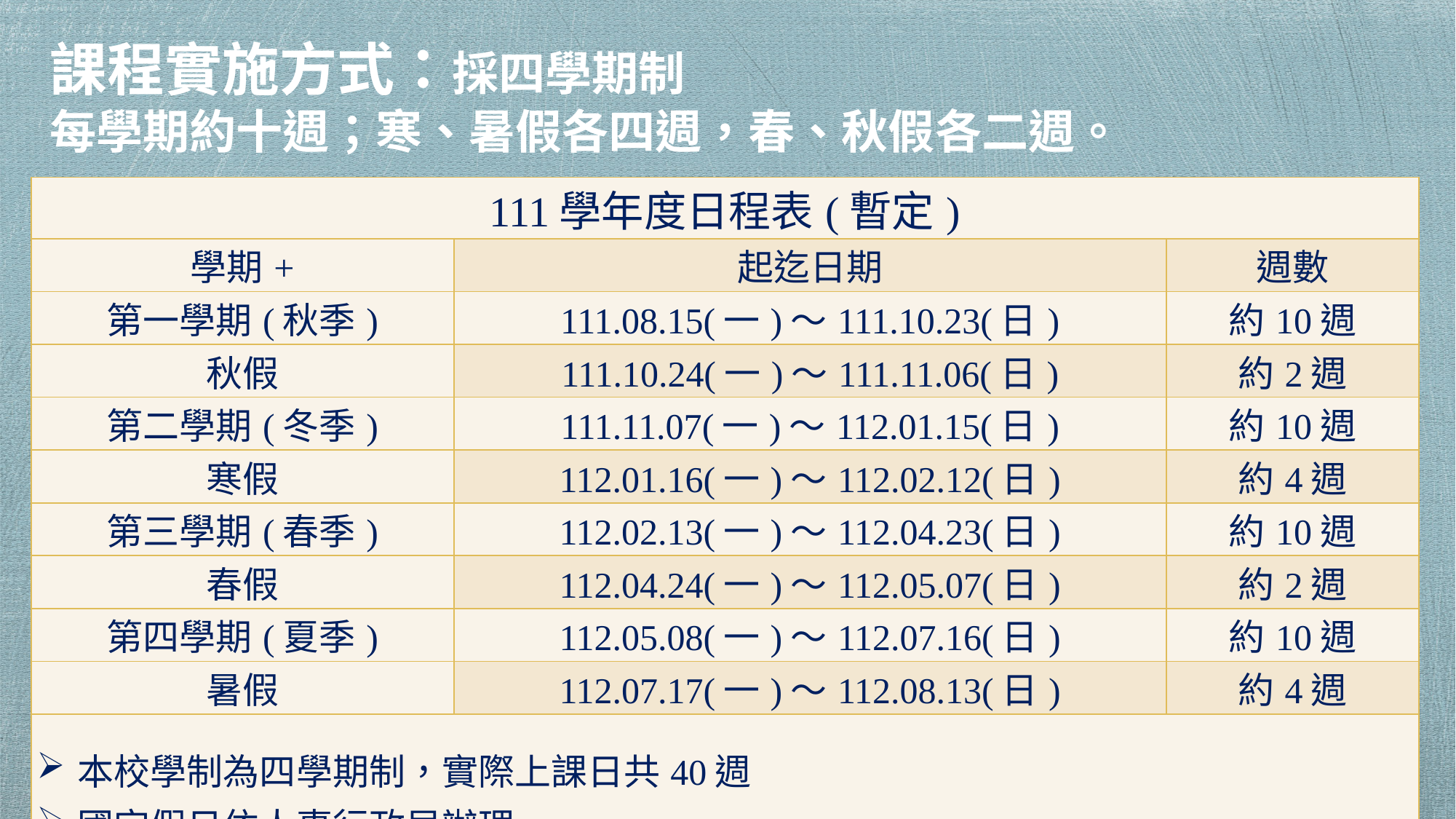

# 課程實施方式：採四學期制 每學期約十週；寒、暑假各四週，春、秋假各二週。
| 111學年度日程表(暫定) |  |  |
| --- | --- | --- |
| 學期+ | 起迄日期 | 週數 |
| 第一學期(秋季) | 111.08.15(一)～111.10.23(日) | 約10週 |
| 秋假 | 111.10.24(一)～111.11.06(日) | 約2週 |
| 第二學期(冬季) | 111.11.07(一)～112.01.15(日) | 約10週 |
| 寒假 | 112.01.16(一)～112.02.12(日) | 約4週 |
| 第三學期(春季) | 112.02.13(一)～112.04.23(日) | 約10週 |
| 春假 | 112.04.24(一)～112.05.07(日) | 約2週 |
| 第四學期(夏季) | 112.05.08(一)～112.07.16(日) | 約10週 |
| 暑假 | 112.07.17(一)～112.08.13(日) | 約4週 |
| 本校學制為四學期制，實際上課日共40週 國定假日依人事行政局辦理 |  |  |